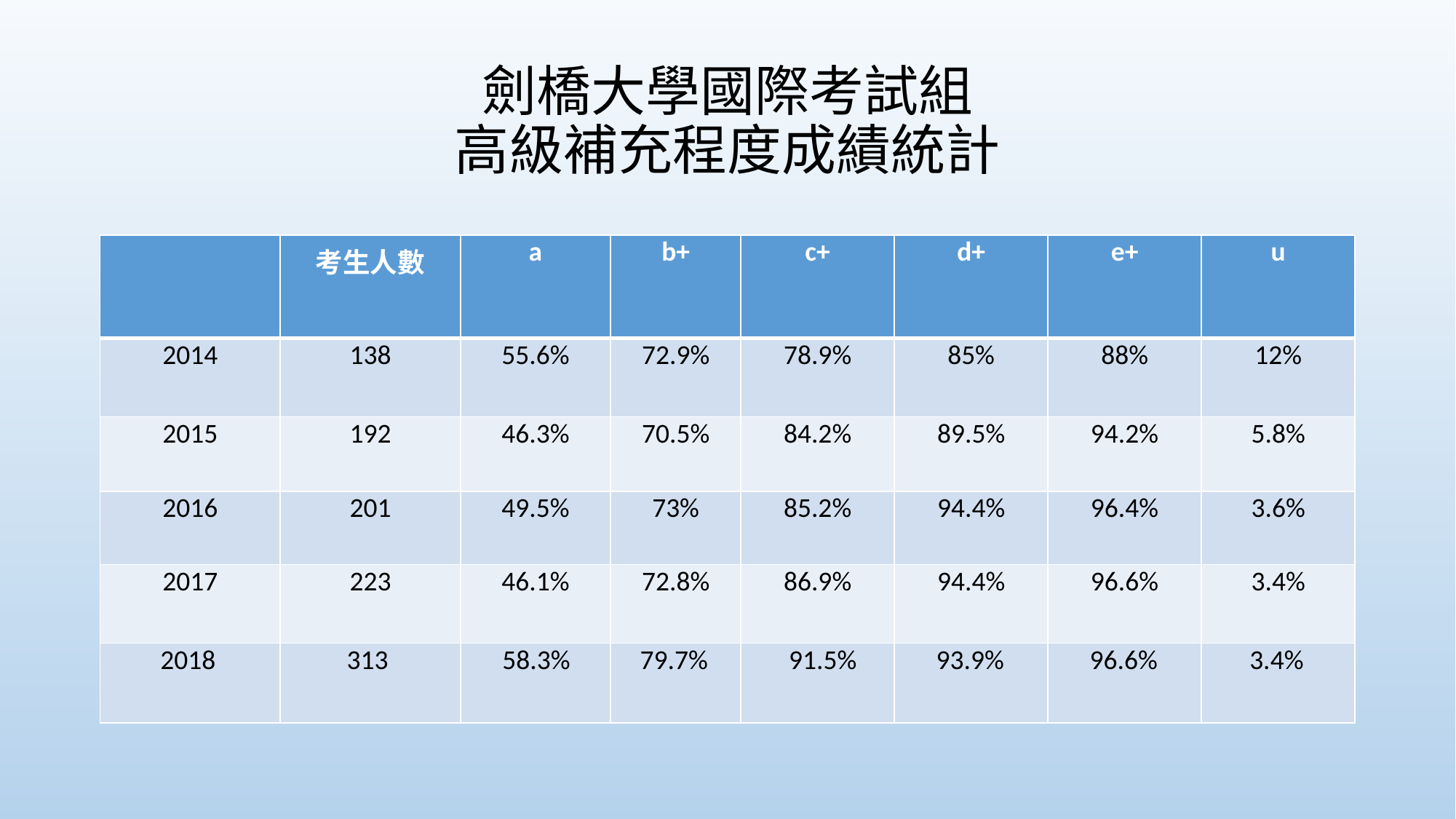

# 劍橋大學國際考試組 高級補充程度成績統計
|  | 考生人數 | a | b+ | c+ | d+ | e+ | u |
| --- | --- | --- | --- | --- | --- | --- | --- |
| 2014 | 138 | 55.6% | 72.9% | 78.9% | 85% | 88% | 12% |
| 2015 | 192 | 46.3% | 70.5% | 84.2% | 89.5% | 94.2% | 5.8% |
| 2016 | 201 | 49.5% | 73% | 85.2% | 94.4% | 96.4% | 3.6% |
| 2017 | 223 | 46.1% | 72.8% | 86.9% | 94.4% | 96.6% | 3.4% |
| 2018 | 313 | 58.3% | 79.7% | 91.5% | 93.9% | 96.6% | 3.4% |